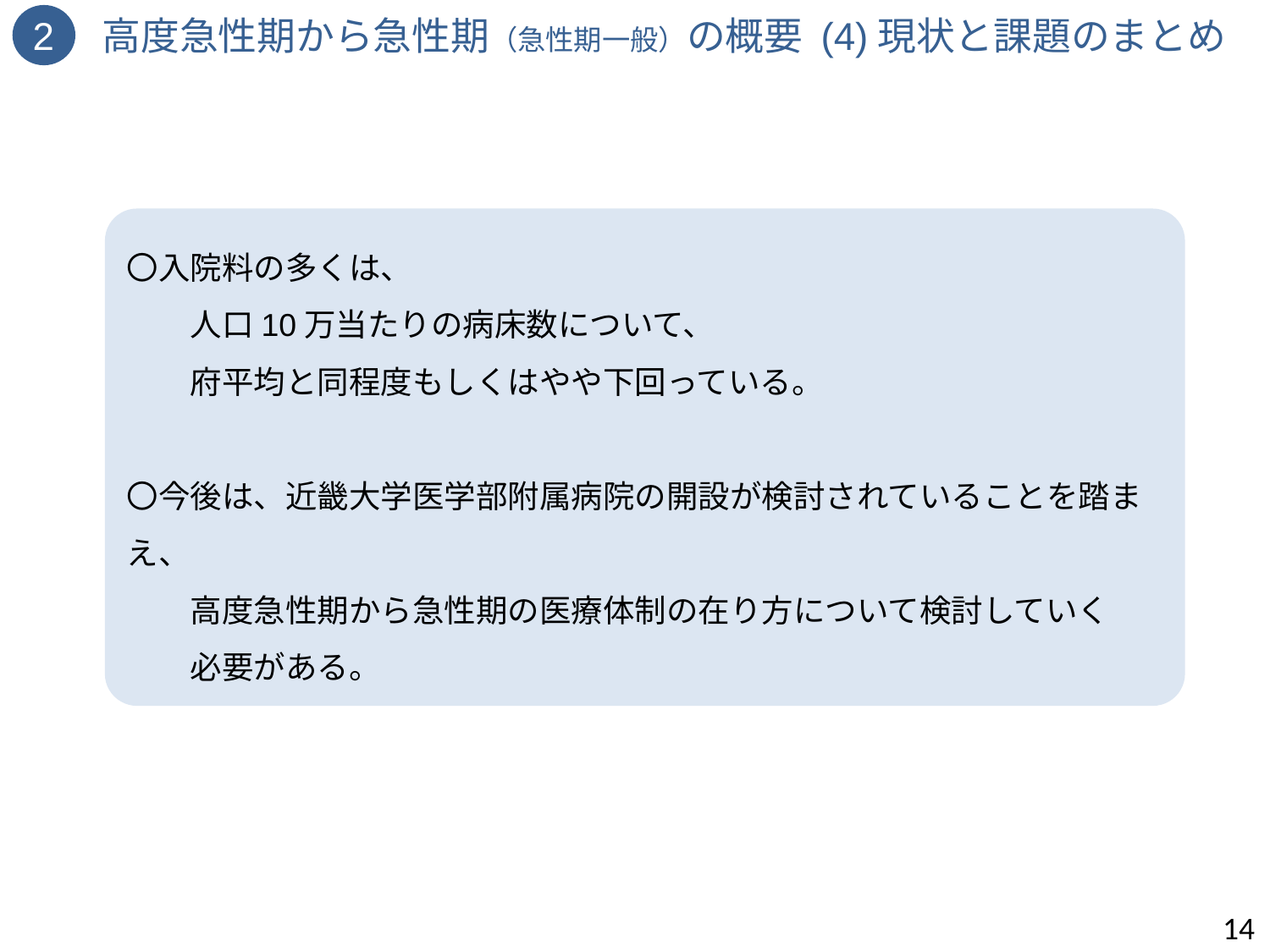

2　高度急性期から急性期（急性期一般）の概要 (4)現状と課題のまとめ

〇入院料の多くは、
　　人口10万当たりの病床数について、
　　府平均と同程度もしくはやや下回っている。

〇今後は、近畿大学医学部附属病院の開設が検討されていることを踏まえ、
　　高度急性期から急性期の医療体制の在り方について検討していく
　　必要がある。
14